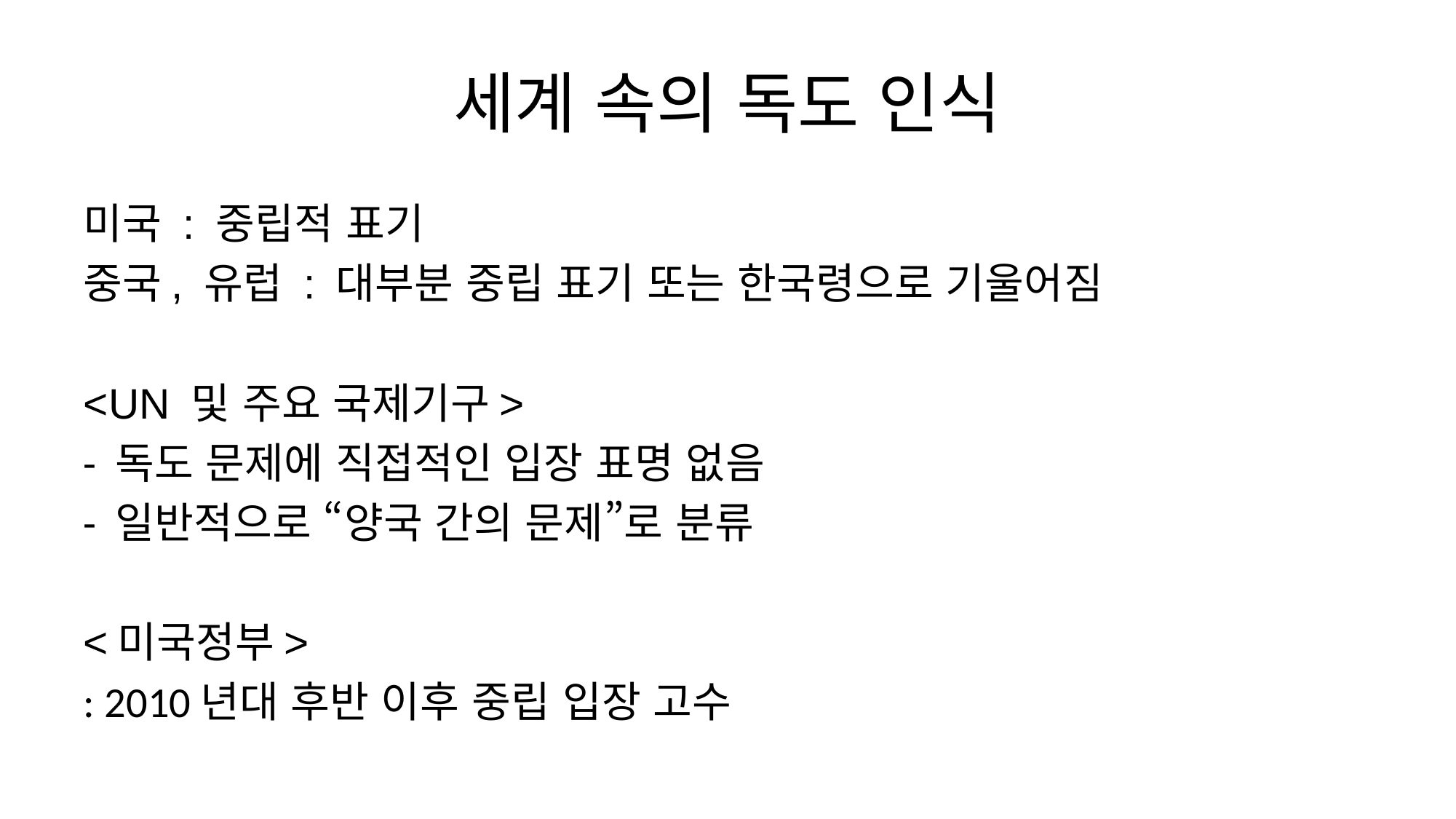

# 세계 속의 독도 인식
미국 : 중립적 표기
중국, 유럽 : 대부분 중립 표기 또는 한국령으로 기울어짐

<UN 및 주요 국제기구>
- 독도 문제에 직접적인 입장 표명 없음
- 일반적으로 “양국 간의 문제”로 분류

<미국정부>
: 2010년대 후반 이후 중립 입장 고수